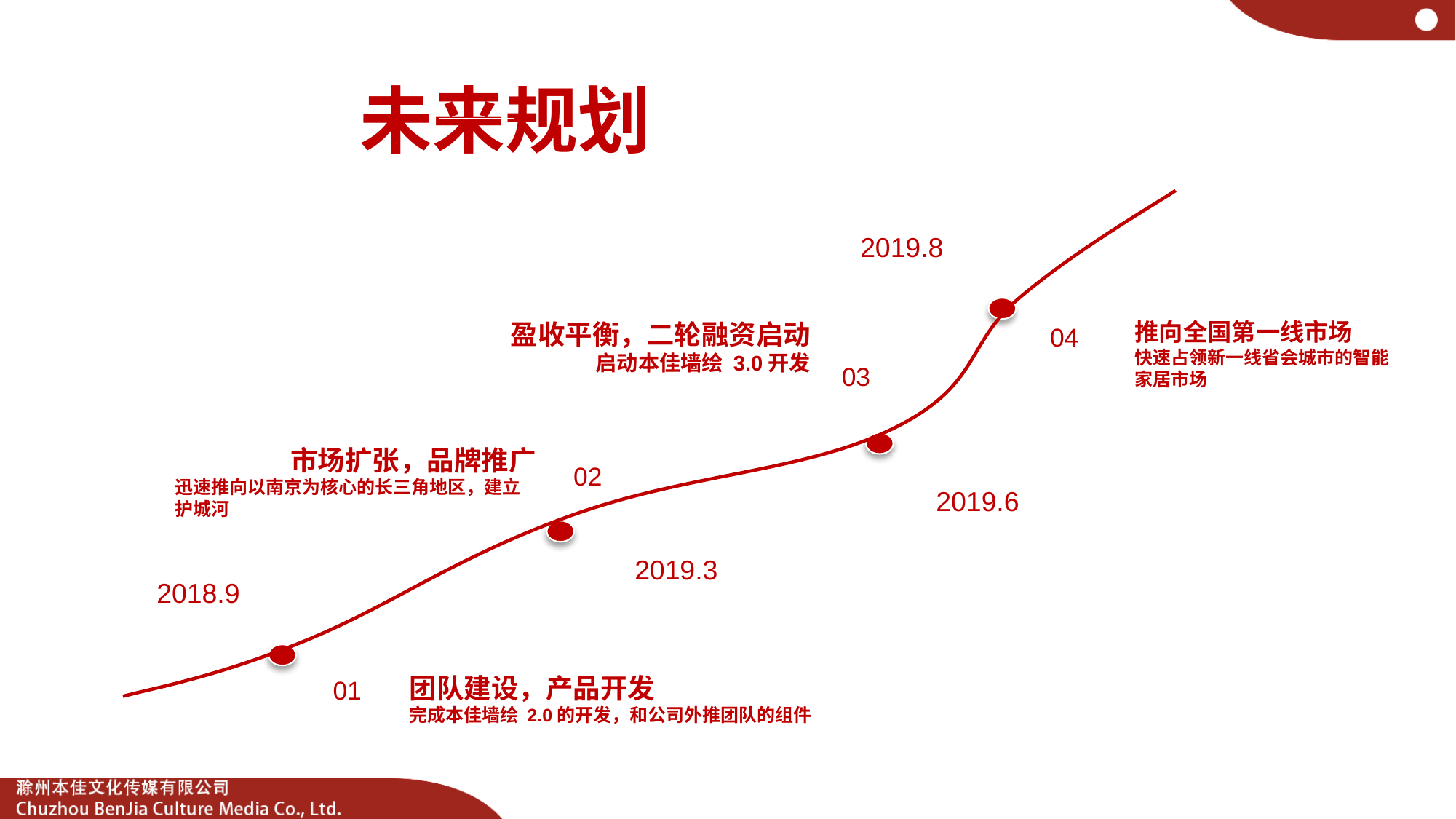

未来规划

2019.8

盈收平衡，二轮融资启动
启动本佳墙绘 3.0开发
推向全国第一线市场
快速占领新一线省会城市的智能家居市场
04
03

市场扩张，品牌推广
迅速推向以南京为核心的长三角地区，建立护城河
02
2019.6

2019.3
2018.9

团队建设，产品开发
完成本佳墙绘 2.0的开发，和公司外推团队的组件
01